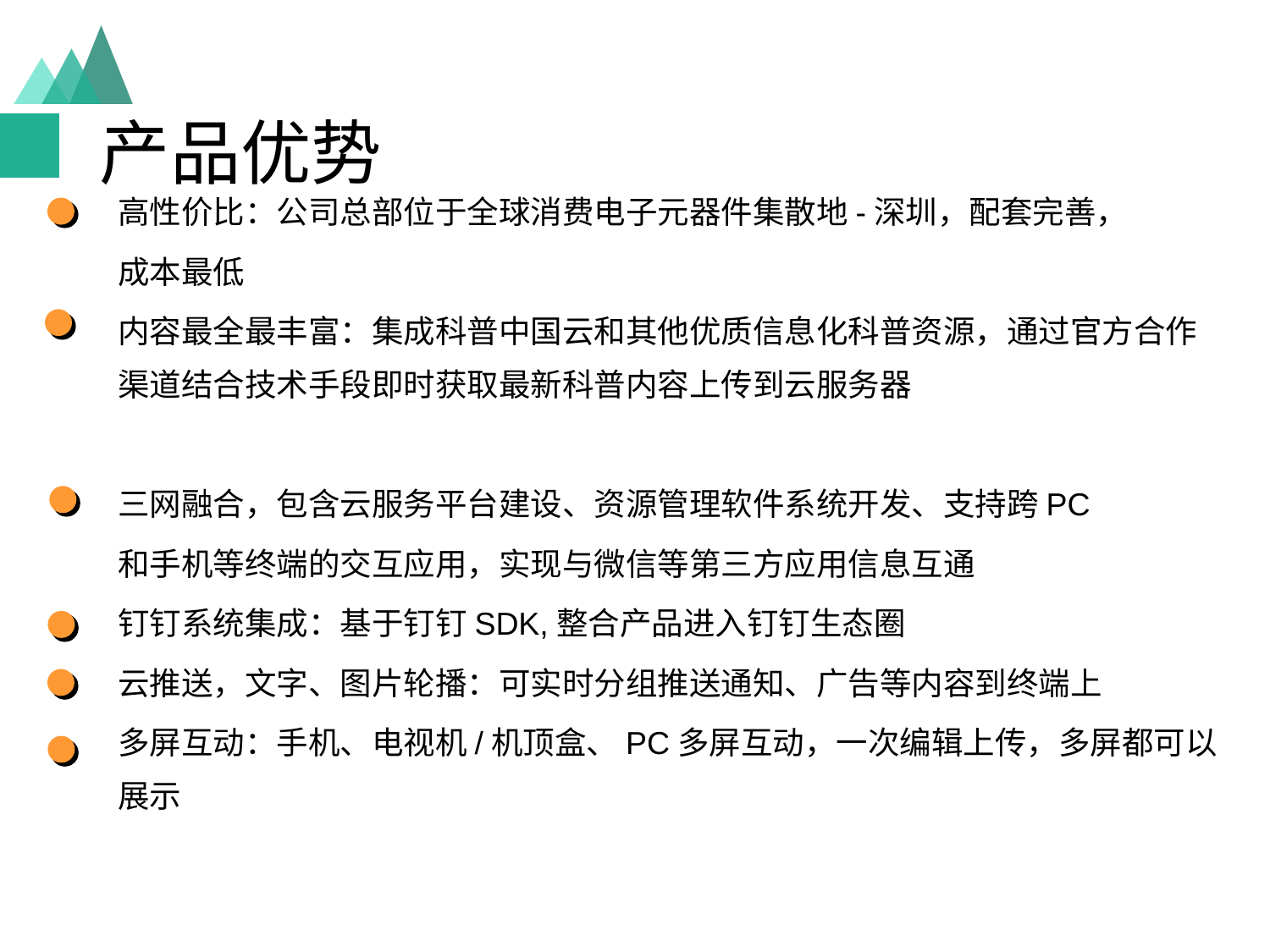

# 产品优势
高性价比：公司总部位于全球消费电子元器件集散地-深圳，配套完善，
成本最低
内容最全最丰富：集成科普中国云和其他优质信息化科普资源，通过官方合作渠道结合技术手段即时获取最新科普内容上传到云服务器

三网融合，包含云服务平台建设、资源管理软件系统开发、支持跨PC
和手机等终端的交互应用，实现与微信等第三方应用信息互通
钉钉系统集成：基于钉钉SDK,整合产品进入钉钉生态圈
云推送，文字、图片轮播：可实时分组推送通知、广告等内容到终端上
多屏互动：手机、电视机/机顶盒、PC多屏互动，一次编辑上传，多屏都可以展示